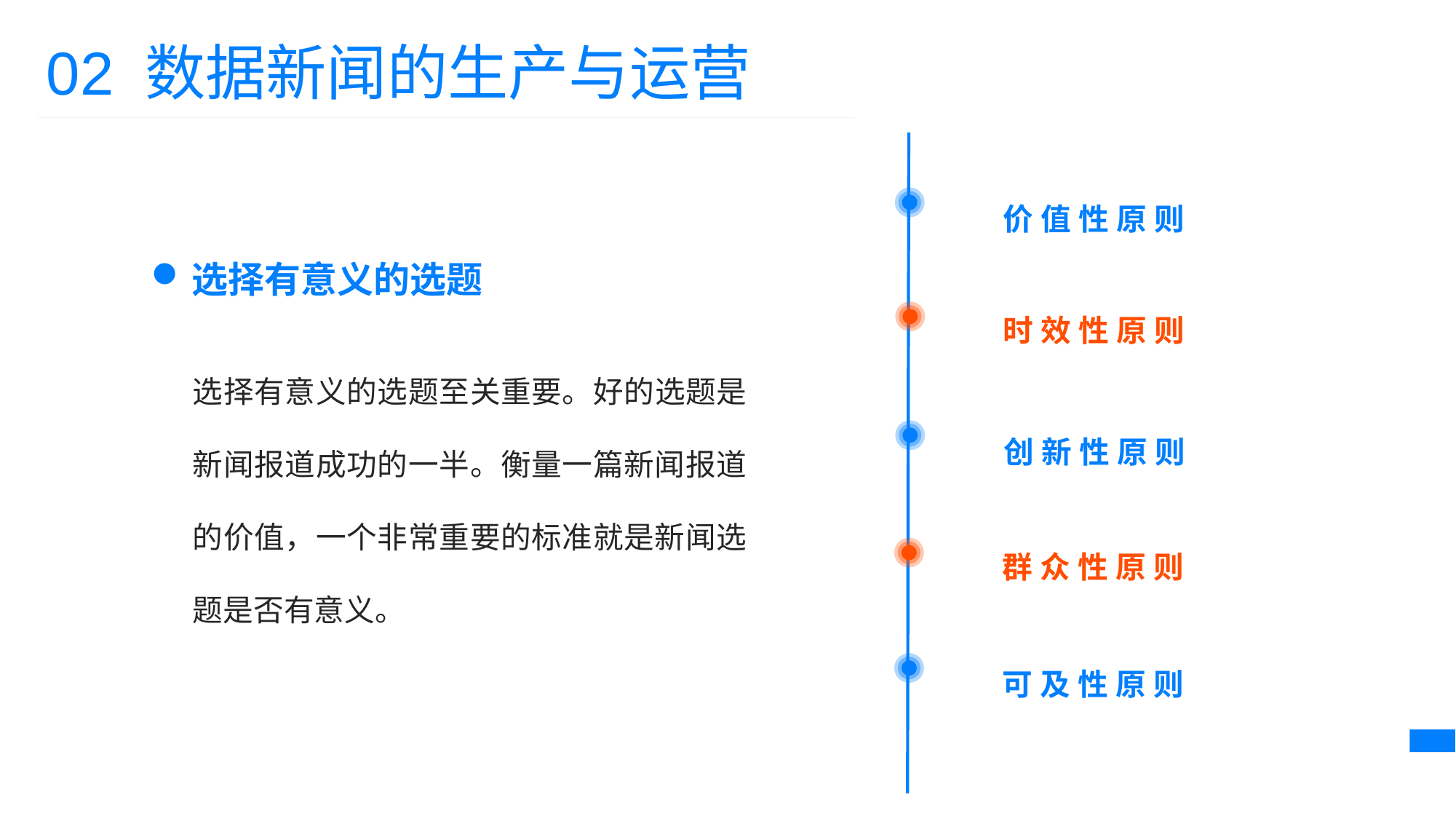

02 数据新闻的生产与运营
价值性原则

时效性原则

创新性原则

群众性原则

可及性原则

选择有意义的选题
选择有意义的选题至关重要。好的选题是新闻报道成功的一半。衡量一篇新闻报道的价值，一个非常重要的标准就是新闻选题是否有意义。